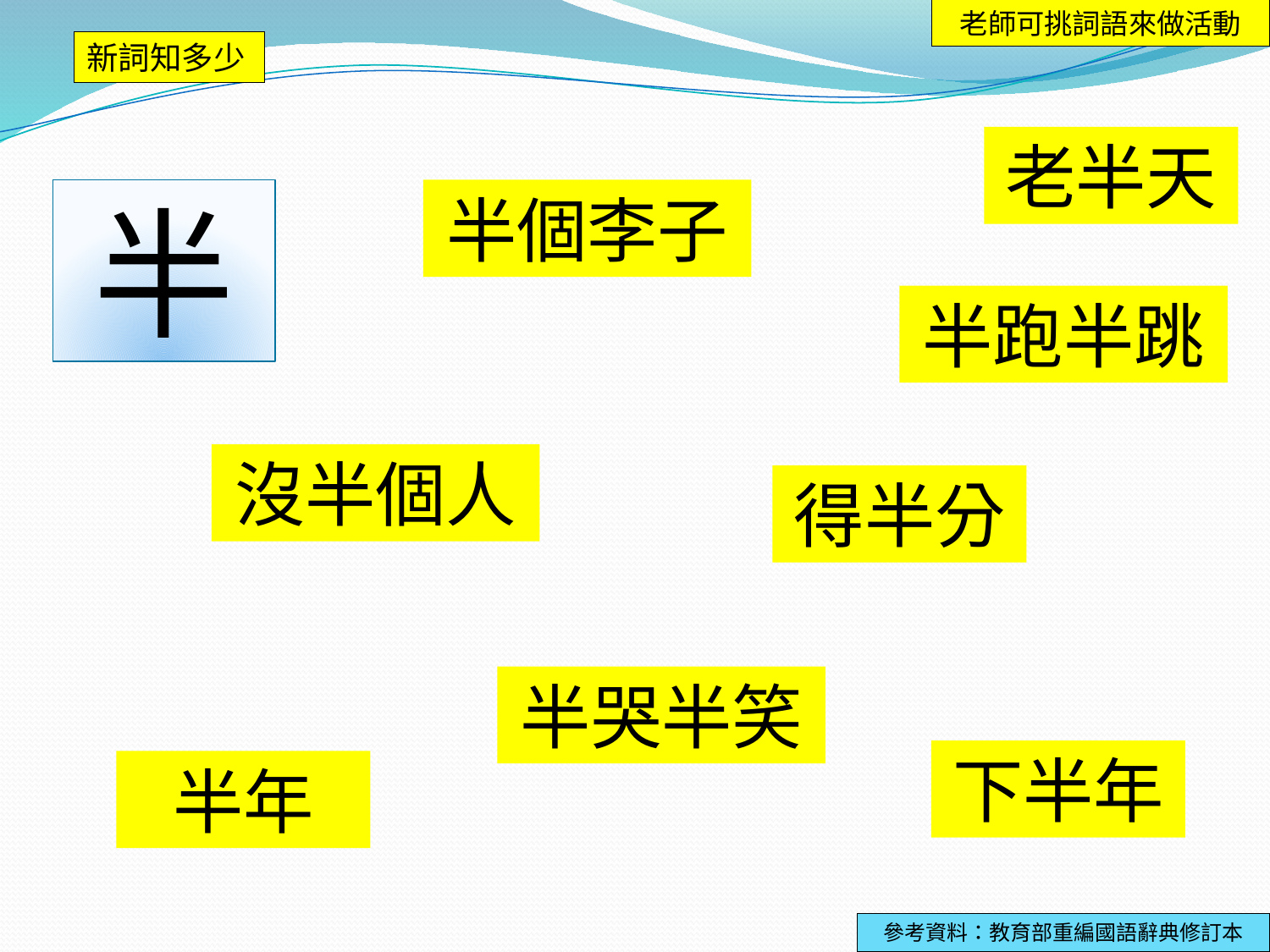

老師可挑詞語來做活動
新詞知多少
老半天
半
半個李子

半跑半跳
沒半個人
得半分
半哭半笑
下半年
半年
參考資料：教育部重編國語辭典修訂本